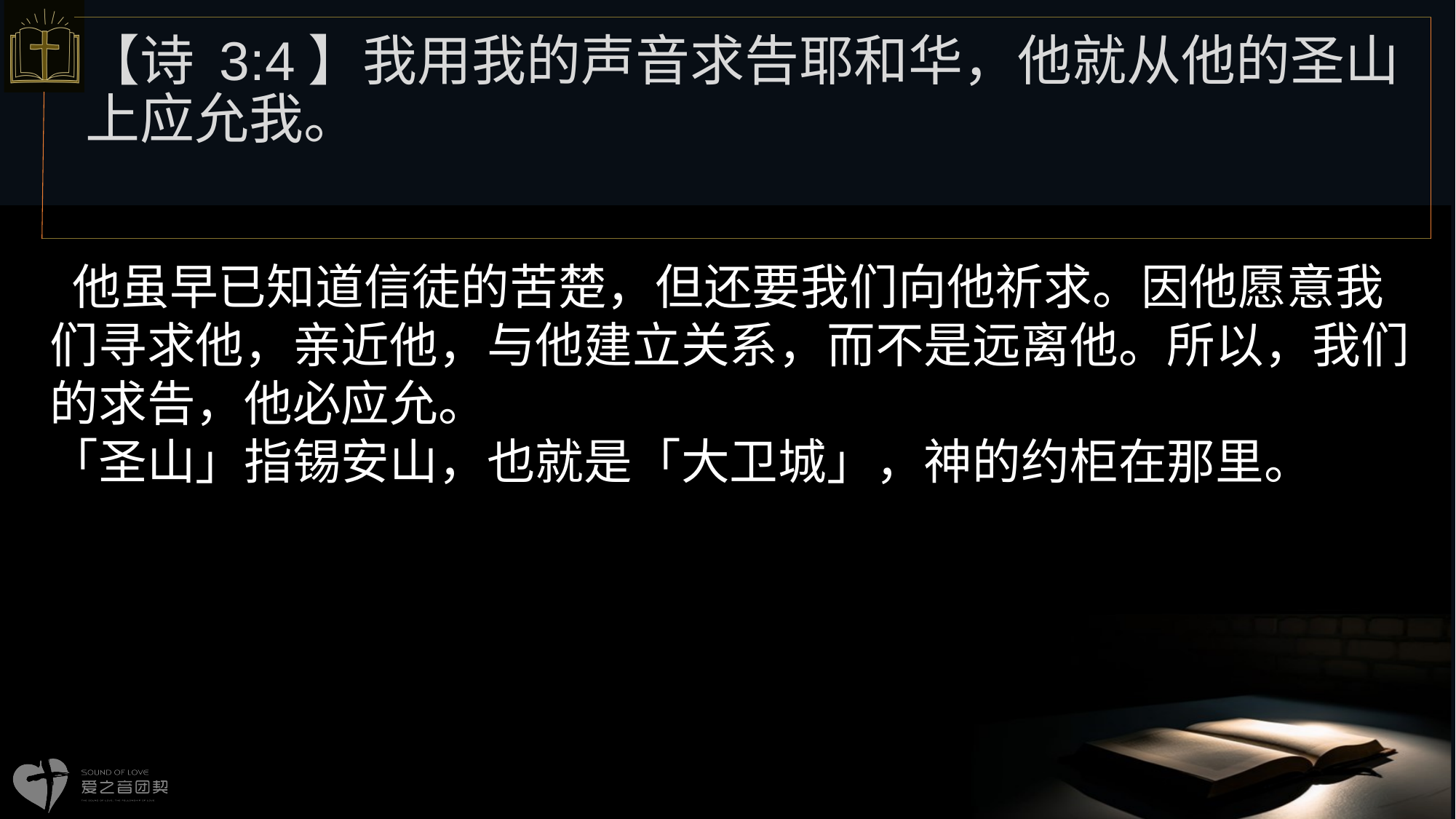

【诗 3:4】我用我的声音求告耶和华，他就从他的圣山上应允我。
# 他虽早已知道信徒的苦楚，但还要我们向他祈求。因他愿意我们寻求他，亲近他，与他建立关系，而不是远离他。所以，我们的求告，他必应允。 「圣山」指锡安山，也就是「大卫城」，神的约柜在那里。